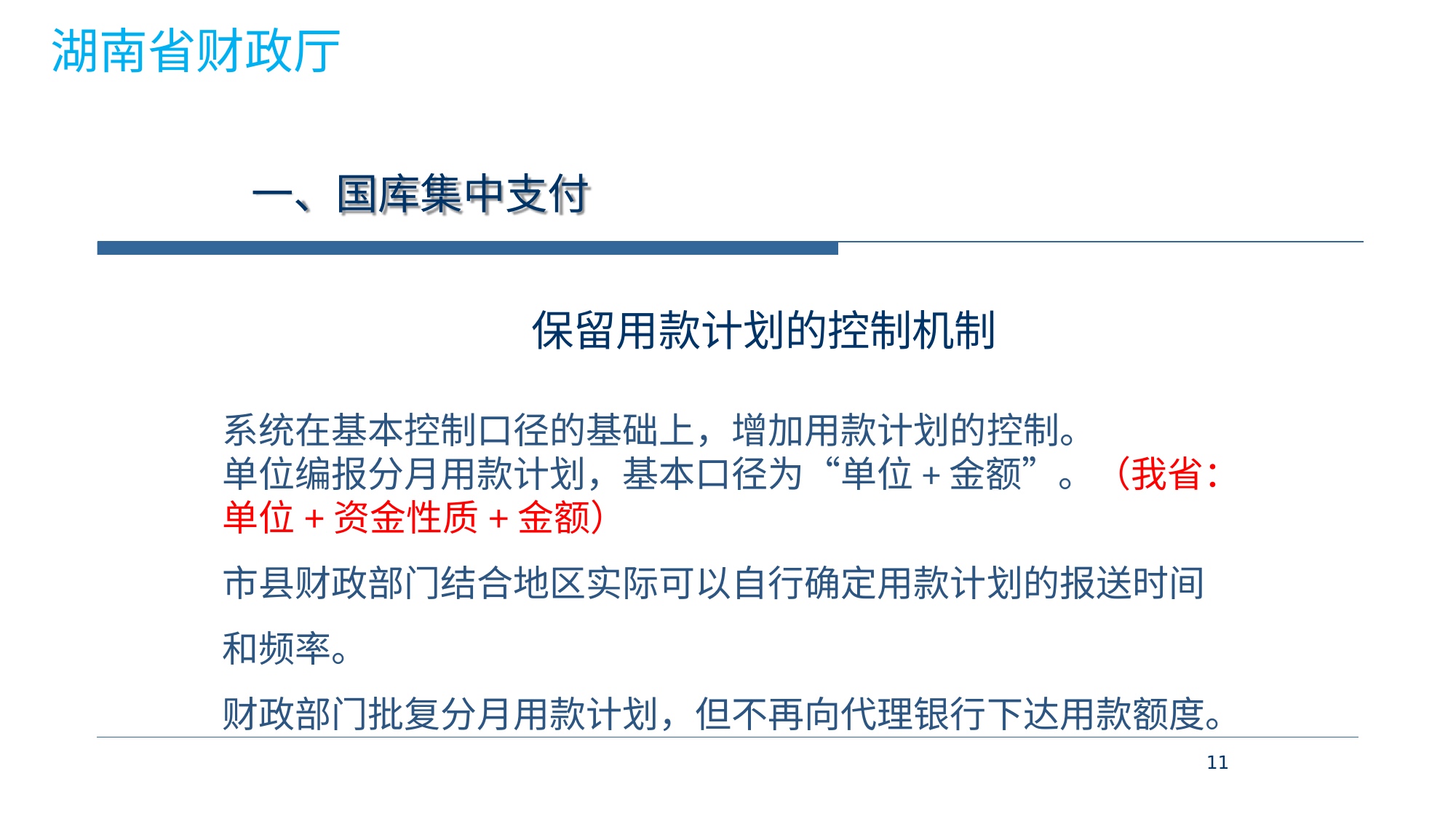

湖南省财政厅

# 一、国库集中支付
保留用款计划的控制机制

系统在基本控制口径的基础上，增加用款计划的控制。
单位编报分月用款计划，基本口径为“单位+金额”。（我省：单位+资金性质+金额）
市县财政部门结合地区实际可以自行确定用款计划的报送时间和频率。
财政部门批复分月用款计划，但不再向代理银行下达用款额度。

11